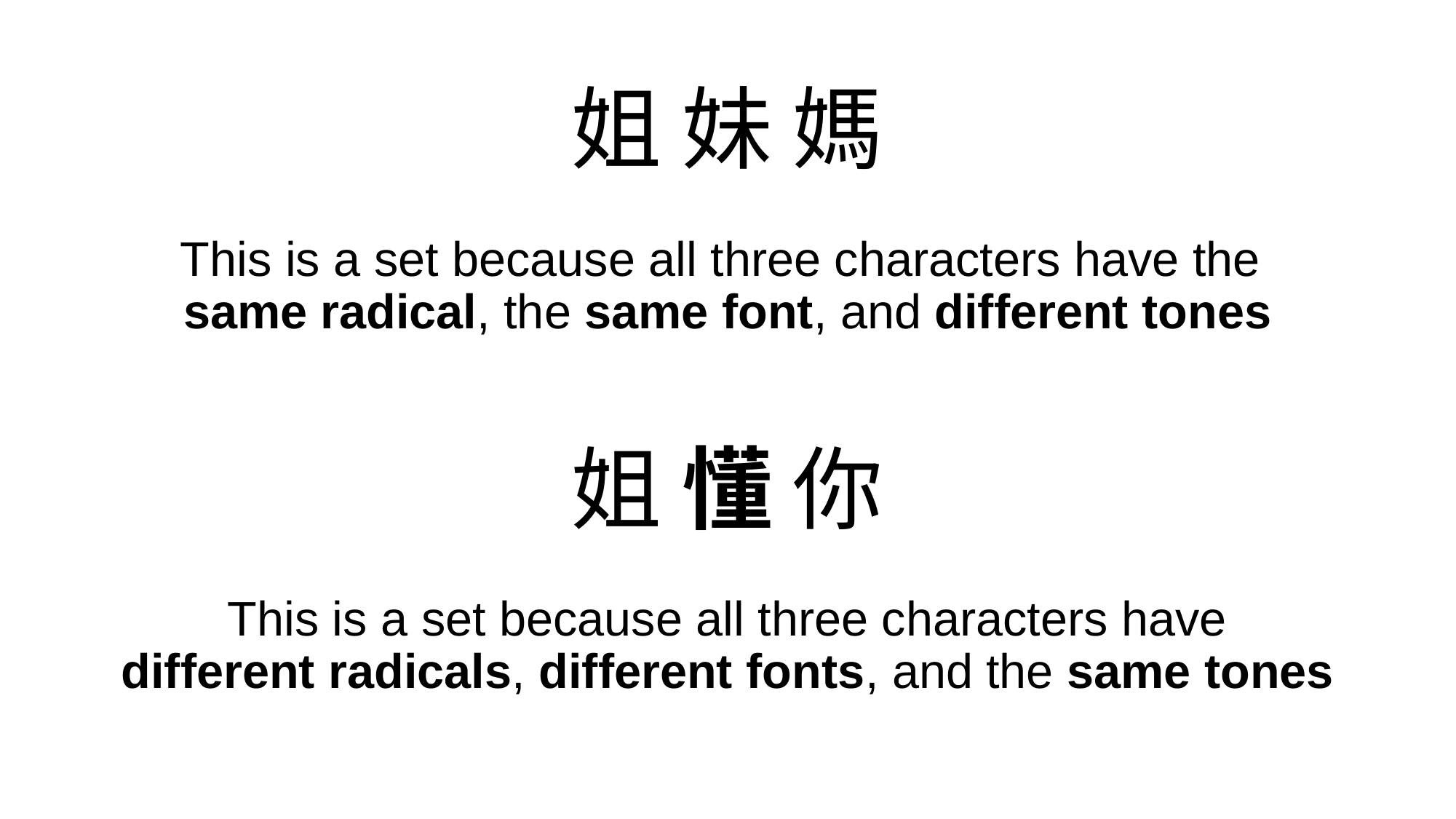

# 姐 妹 媽 This is a set because all three characters have the same radical, the same font, and different tones 姐 懂 你 This is a set because all three characters have different radicals, different fonts, and the same tones